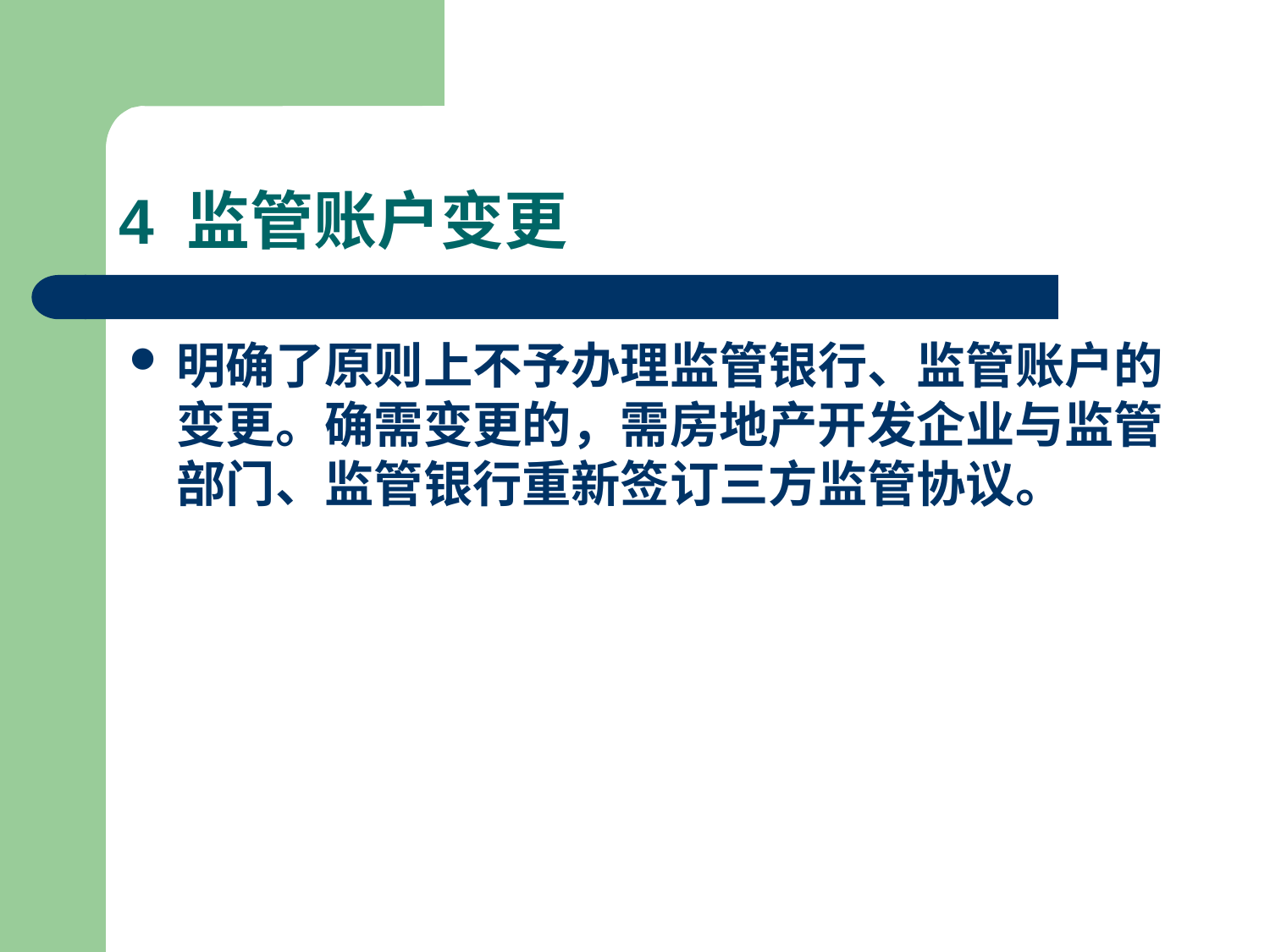

# 4 监管账户变更
明确了原则上不予办理监管银行、监管账户的变更。确需变更的，需房地产开发企业与监管部门、监管银行重新签订三方监管协议。